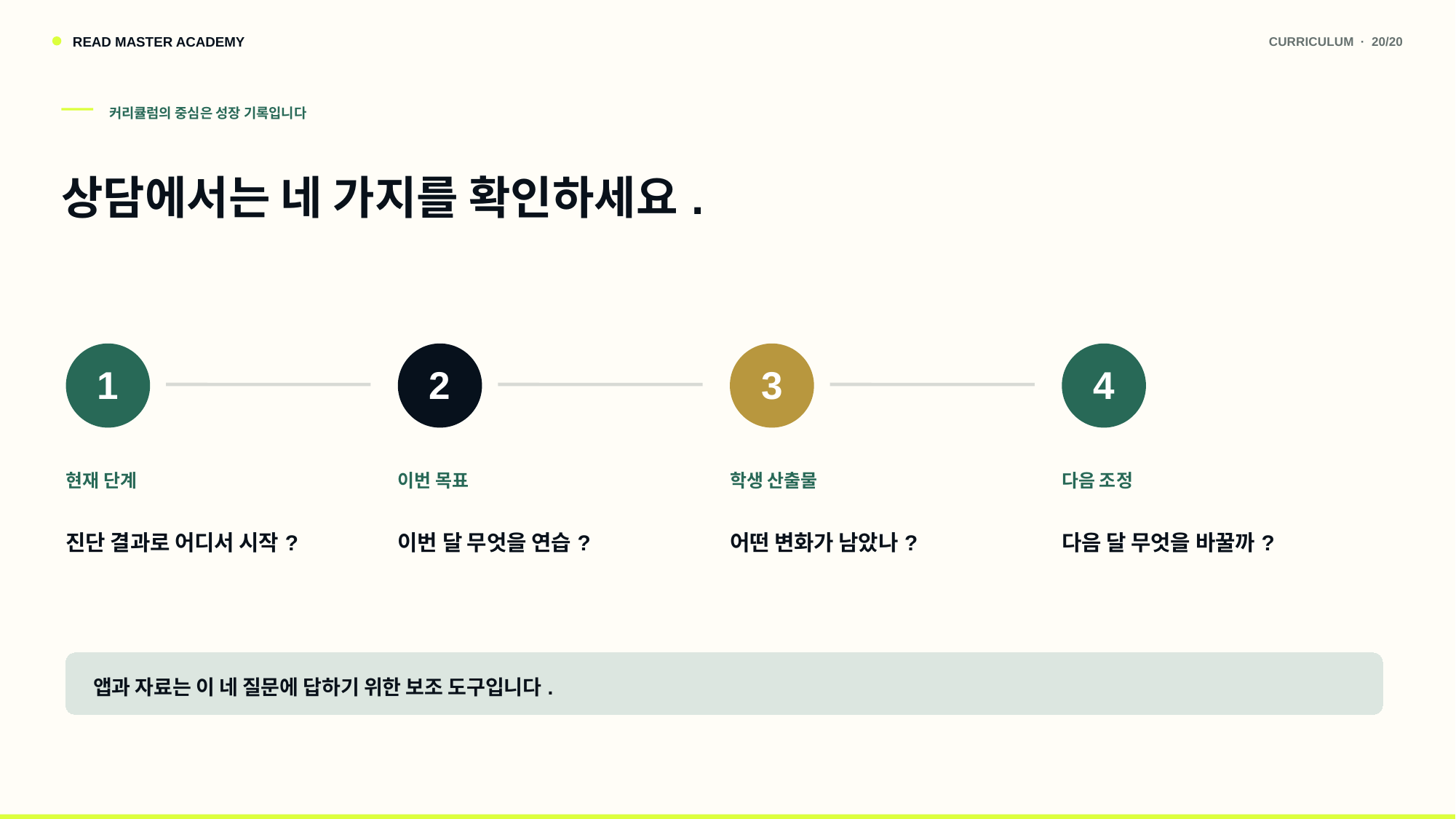

READ MASTER ACADEMY
CURRICULUM  ·  20/20

커리큘럼의 중심은 성장 기록입니다

상담에서는 네 가지를 확인하세요.

1
2
3
4

현재 단계
이번 목표
학생 산출물
다음 조정
진단 결과로 어디서 시작?
이번 달 무엇을 연습?
어떤 변화가 남았나?
다음 달 무엇을 바꿀까?

앱과 자료는 이 네 질문에 답하기 위한 보조 도구입니다.